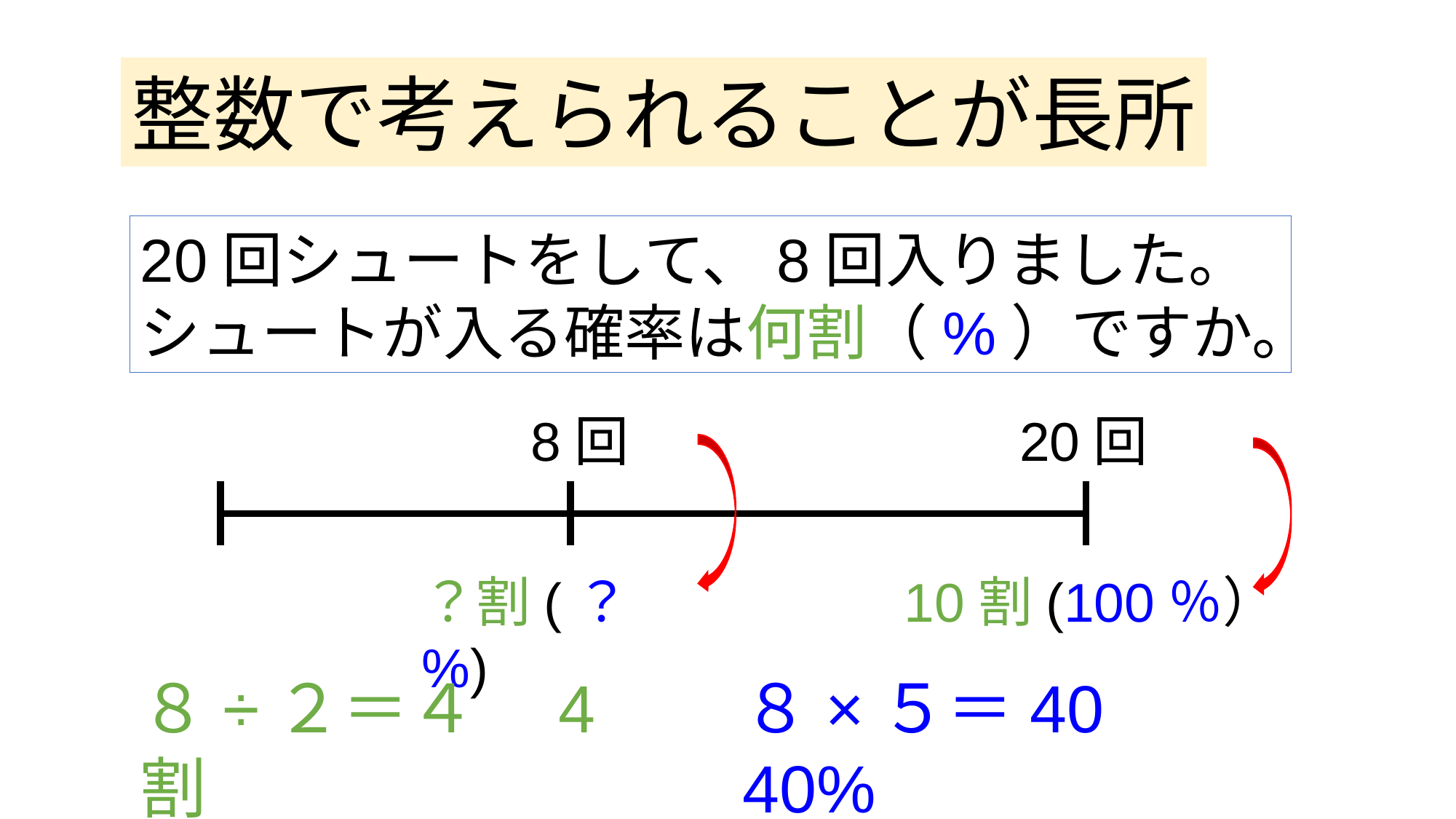

整数で考えられることが長所
20回シュートをして、8回入りました。
シュートが入る確率は何割（%）ですか。
8回
20回

？割(？%)
10割(100％）
８÷２＝４　4割
８×５＝40　40%